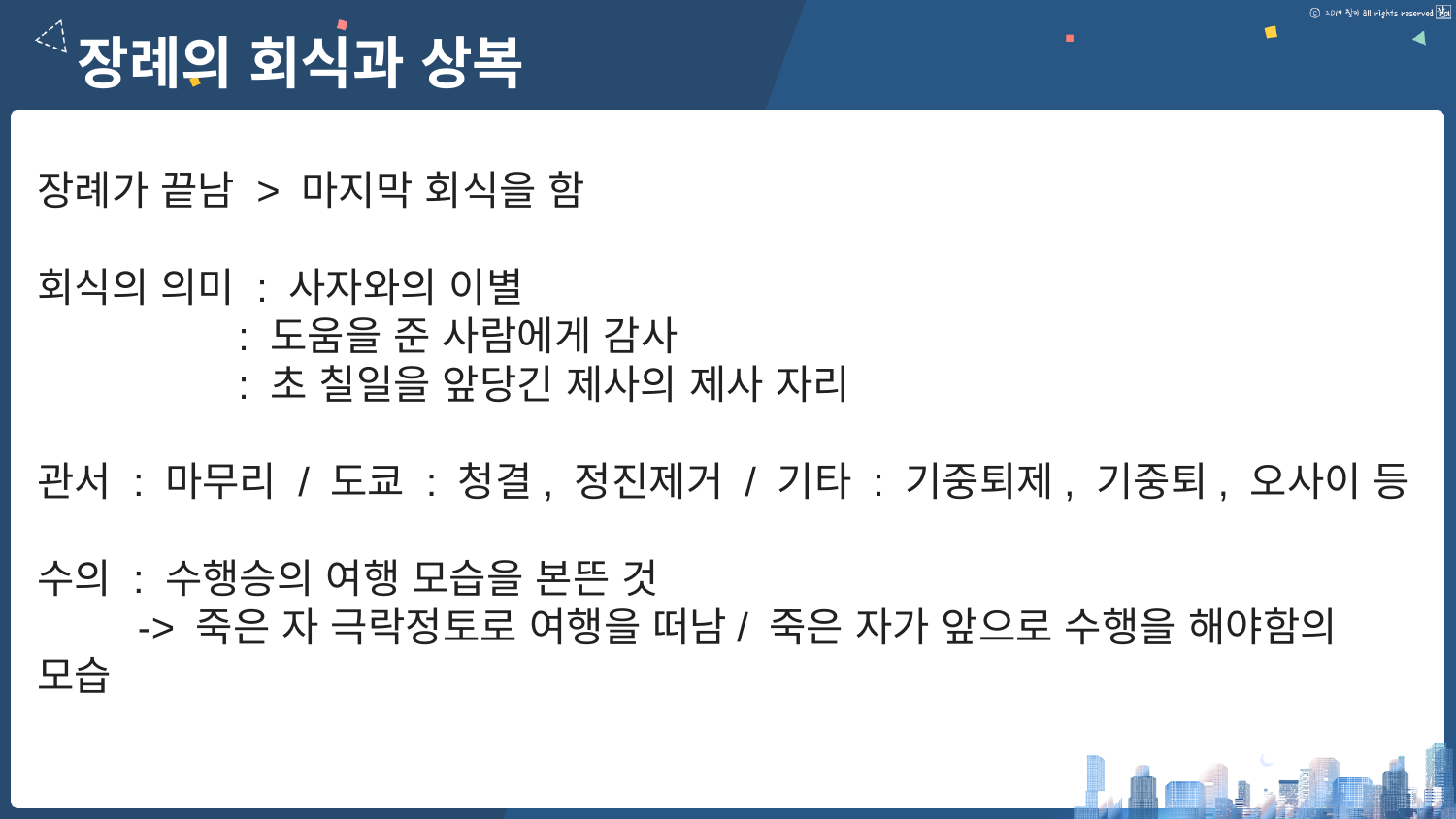

장례의 회식과 상복
장례가 끝남 > 마지막 회식을 함

회식의 의미 : 사자와의 이별
                  : 도움을 준 사람에게 감사
                  : 초 칠일을 앞당긴 제사의 제사 자리

관서 : 마무리 / 도쿄 : 청결, 정진제거 / 기타 : 기중퇴제, 기중퇴, 오사이 등

수의 : 수행승의 여행 모습을 본뜬 것
         -> 죽은 자 극락정토로 여행을 떠남/ 죽은 자가 앞으로 수행을 해야함의 모습